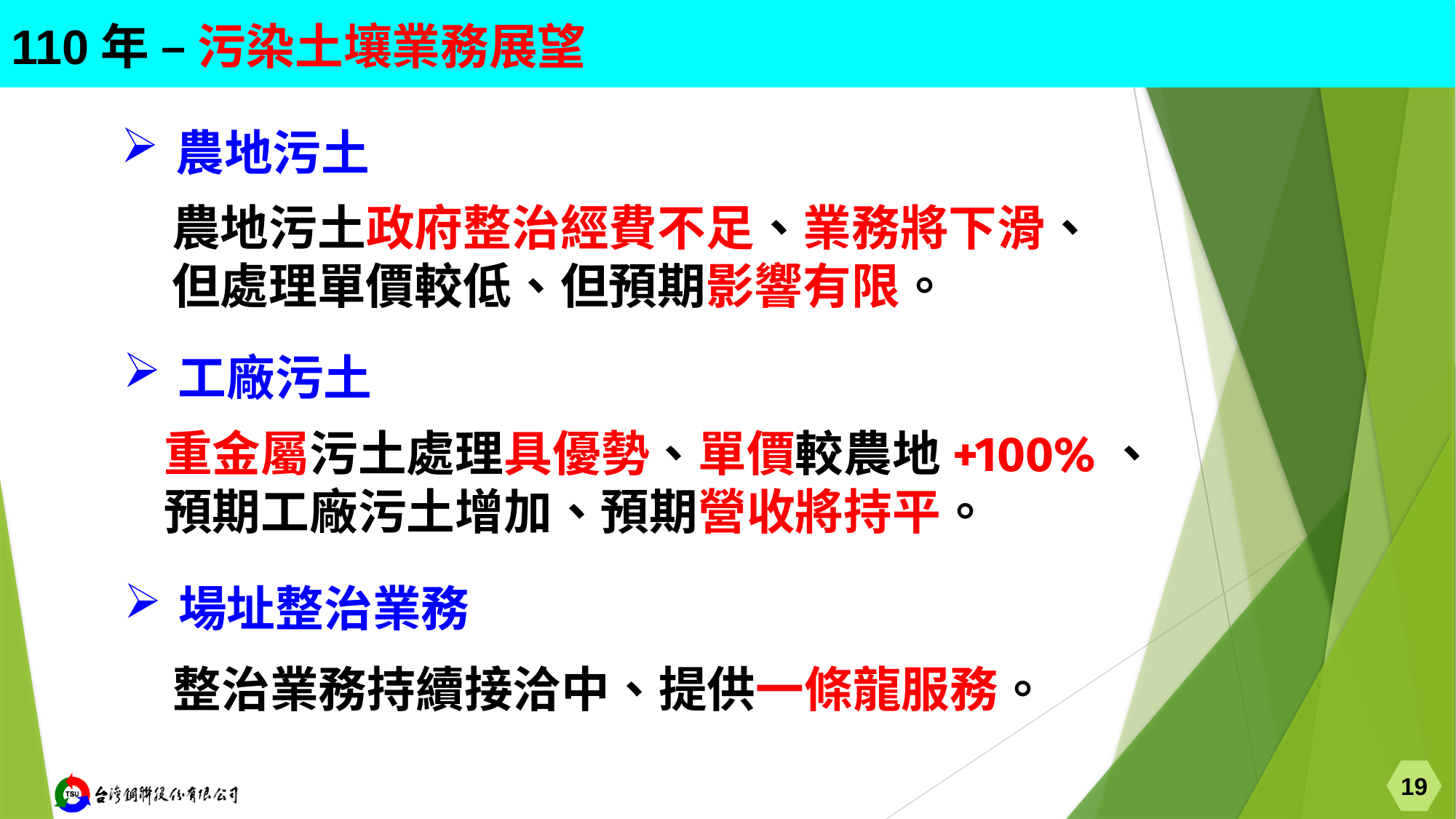

110年 – 污染土壤業務展望
農地污土
農地污土政府整治經費不足、業務將下滑、
但處理單價較低、但預期影響有限。
工廠污土
重金屬污土處理具優勢、單價較農地+100%、
預期工廠污土增加、預期營收將持平。
場址整治業務
整治業務持續接洽中、提供一條龍服務。

19